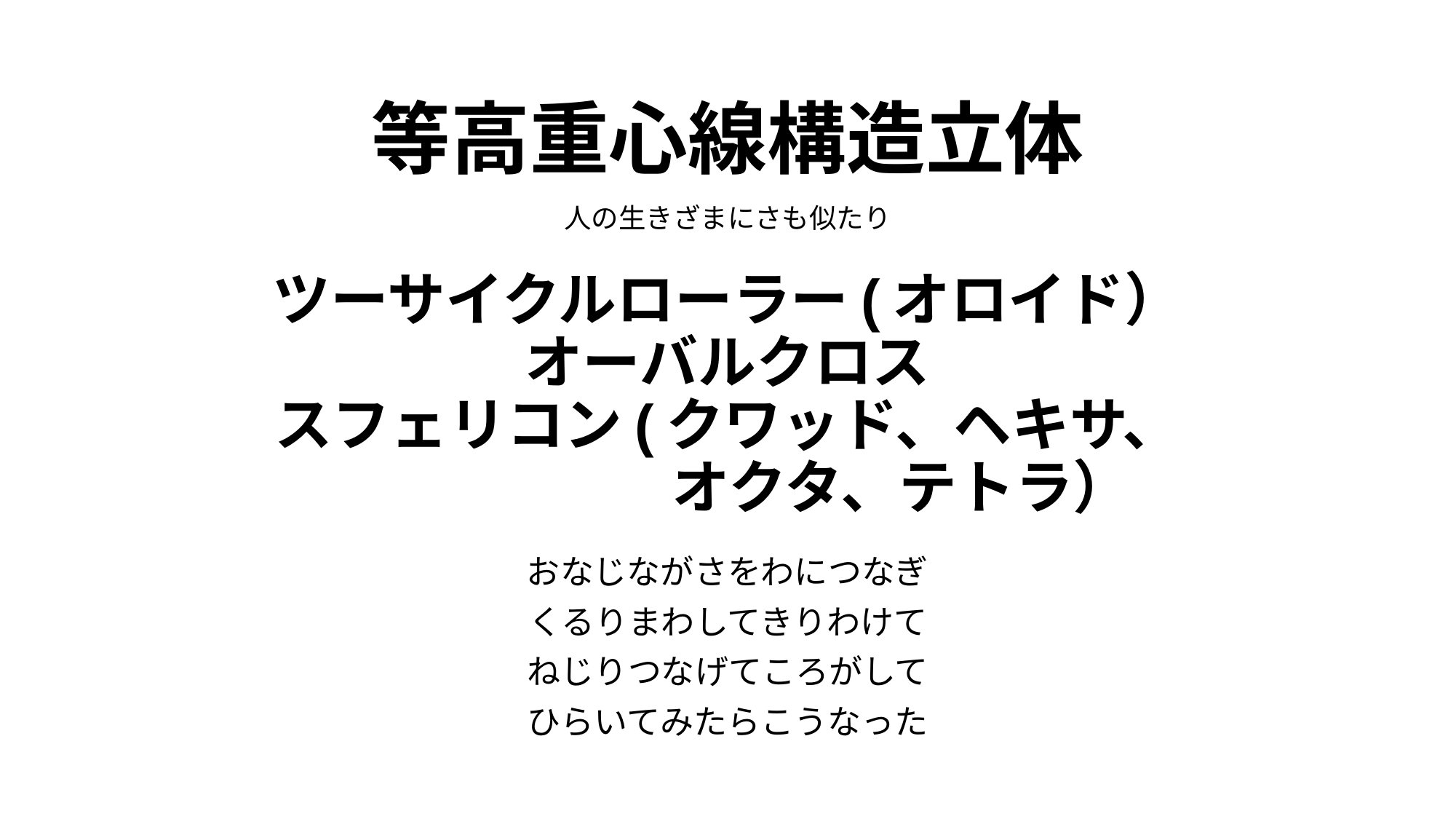

# 等高重心線構造立体 ツーサイクルローラー(オロイド） オーバルクロス スフェリコン(クワッド、ヘキサ、 　　　　　　オクタ、テトラ）
人の生きざまにさも似たり
おなじながさをわにつなぎ
くるりまわしてきりわけて
ねじりつなげてころがして
ひらいてみたらこうなった